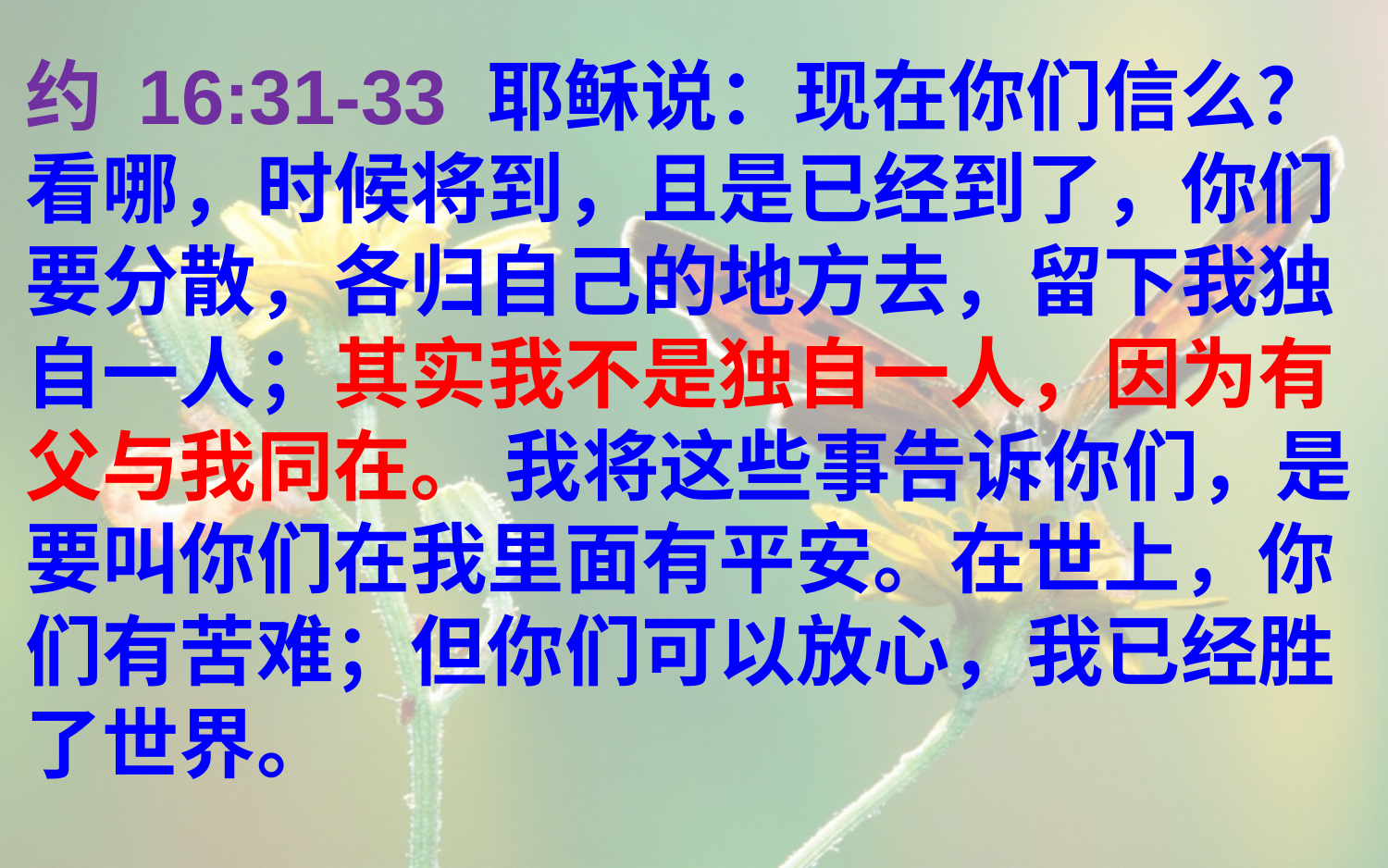

约 16:31-33 耶稣说：现在你们信么？ 看哪，时候将到，且是已经到了，你们要分散，各归自己的地方去，留下我独自一人；其实我不是独自一人，因为有父与我同在。 我将这些事告诉你们，是要叫你们在我里面有平安。在世上，你们有苦难；但你们可以放心，我已经胜了世界。